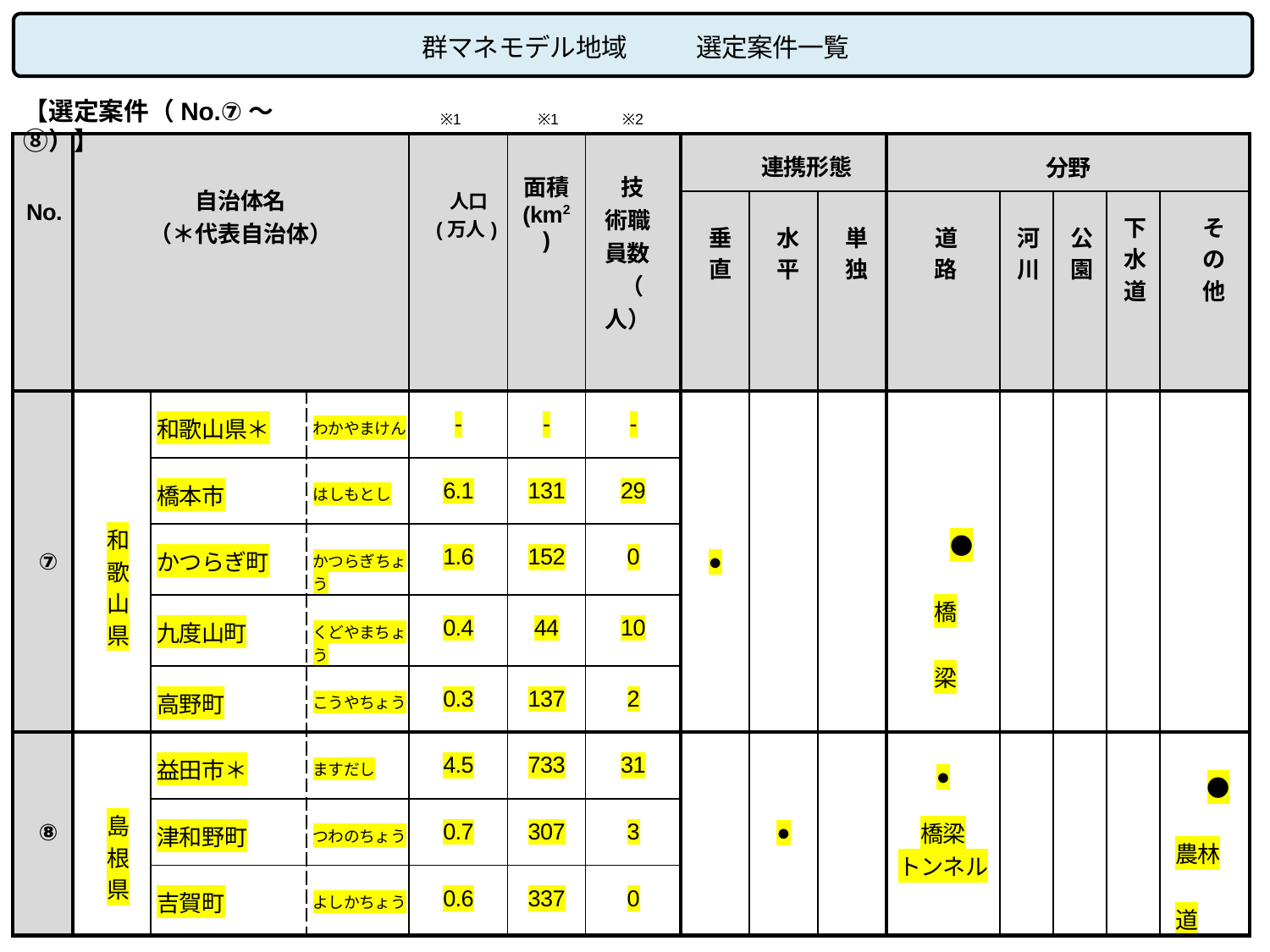

# 群マネモデル地域	選定案件一覧
【選定案件（No.⑦～⑧）】
※1
※1
※2
| No. | 自治体名 （＊代表自治体） |  |  | 人口 (万人) | 面積 (km2 ) | 技術職員数 （人） | 連携形態 |  |  | 分野 |  |  |  |  |
| --- | --- | --- | --- | --- | --- | --- | --- | --- | --- | --- | --- | --- | --- | --- |
|  |  |  |  |  |  |  | 垂直 | 水平 | 単独 | 道路 | 河川 | 公園 | 下水道 | その他 |
| ⑦ | 和歌山県 | 和歌山県＊ | わかやまけん | - | - | - | ● |  |  | ●橋梁 |  |  |  |  |
|  |  | 橋本市 | はしもとし | 6.1 | 131 | 29 |  |  |  |  |  |  |  |  |
|  |  | かつらぎ町 | かつらぎちょう | 1.6 | 152 | 0 |  |  |  |  |  |  |  |  |
|  |  | 九度山町 | くどやまちょう | 0.4 | 44 | 10 |  |  |  |  |  |  |  |  |
|  |  | 高野町 | こうやちょう | 0.3 | 137 | 2 |  |  |  |  |  |  |  |  |
| ⑧ | 島根県 | 益田市＊ | ますだし | 4.5 | 733 | 31 |  | ● |  | ● 橋梁 トンネル |  |  |  | ● 農林道 |
|  |  | 津和野町 | つわのちょう | 0.7 | 307 | 3 |  |  |  |  |  |  |  |  |
|  |  | 吉賀町 | よしかちょう | 0.6 | 337 | 0 |  |  |  |  |  |  |  |  |
※1：人口・面積については、総務省 統計でみる市区町村のすがた2023より事務局作成。人口は2020年時点、面積は2021年時点。
※2：技術職員数については、総務省 地方公共団体定員管理調査結果(2022年4月時点)等より事務局作成。技術系職員とは、一般行政部門の職員のうち、土木技師・建築技師の合計。
11